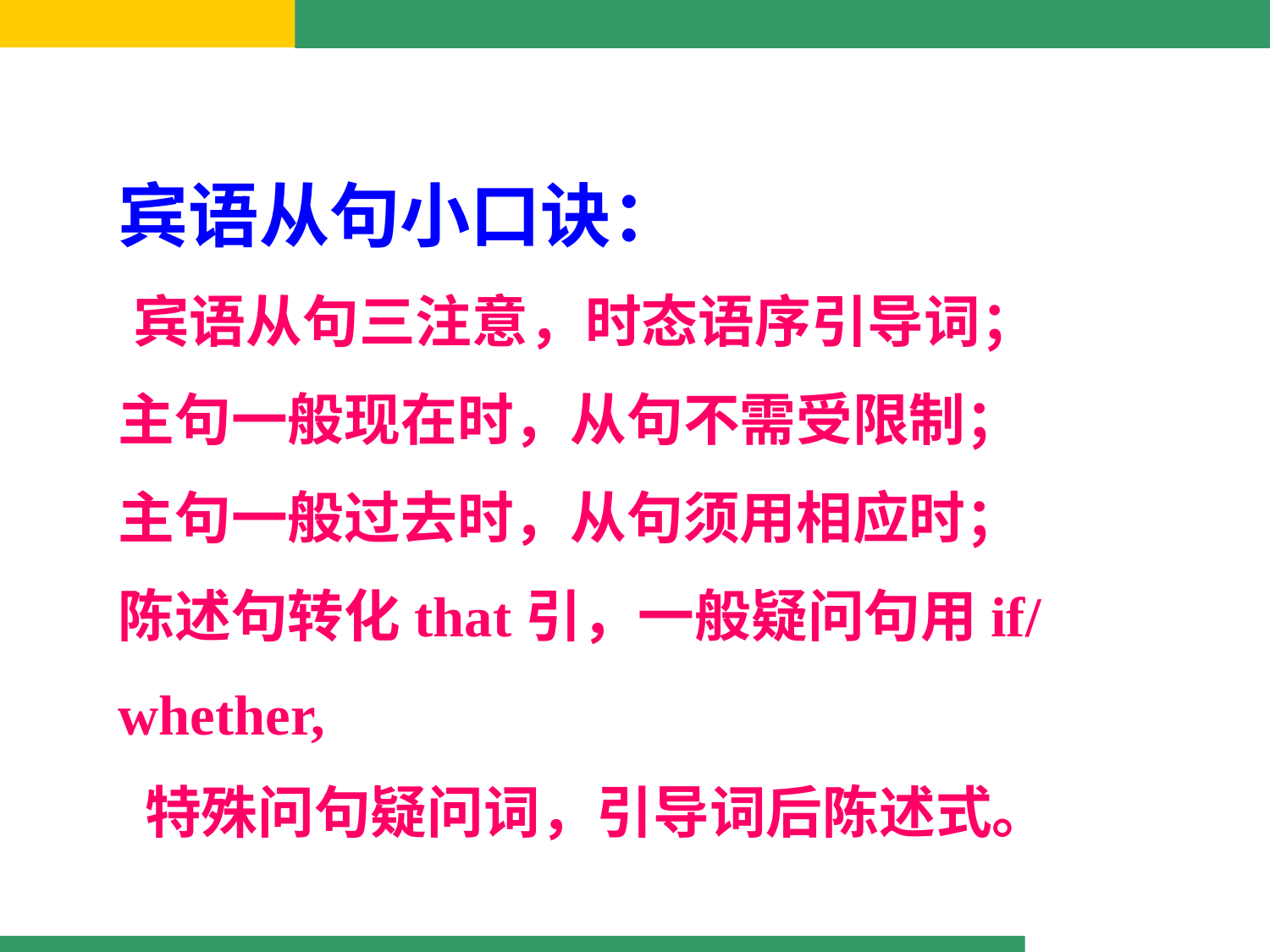

宾语从句小口诀：
 宾语从句三注意，时态语序引导词；
主句一般现在时，从句不需受限制；
主句一般过去时，从句须用相应时；
陈述句转化that引，一般疑问句用if/whether,
 特殊问句疑问词，引导词后陈述式。